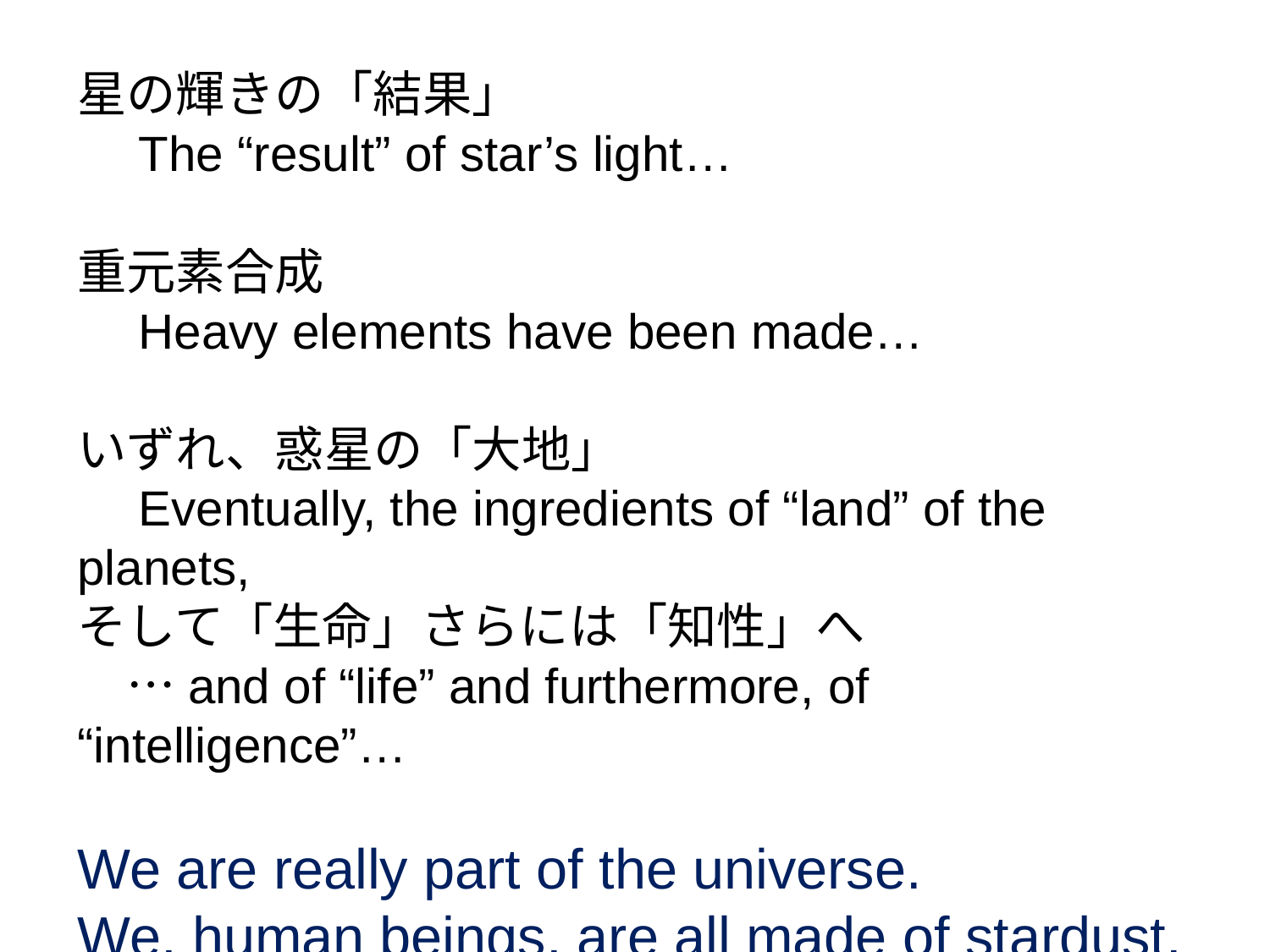

星の輝きの「結果」
　The “result” of star’s light…

重元素合成
　Heavy elements have been made…

いずれ、惑星の「大地」
　Eventually, the ingredients of “land” of the planets,
そして「生命」さらには「知性」へ
　…and of “life” and furthermore, of “intelligence”…

We are really part of the universe.
We, human beings, are all made of stardust.